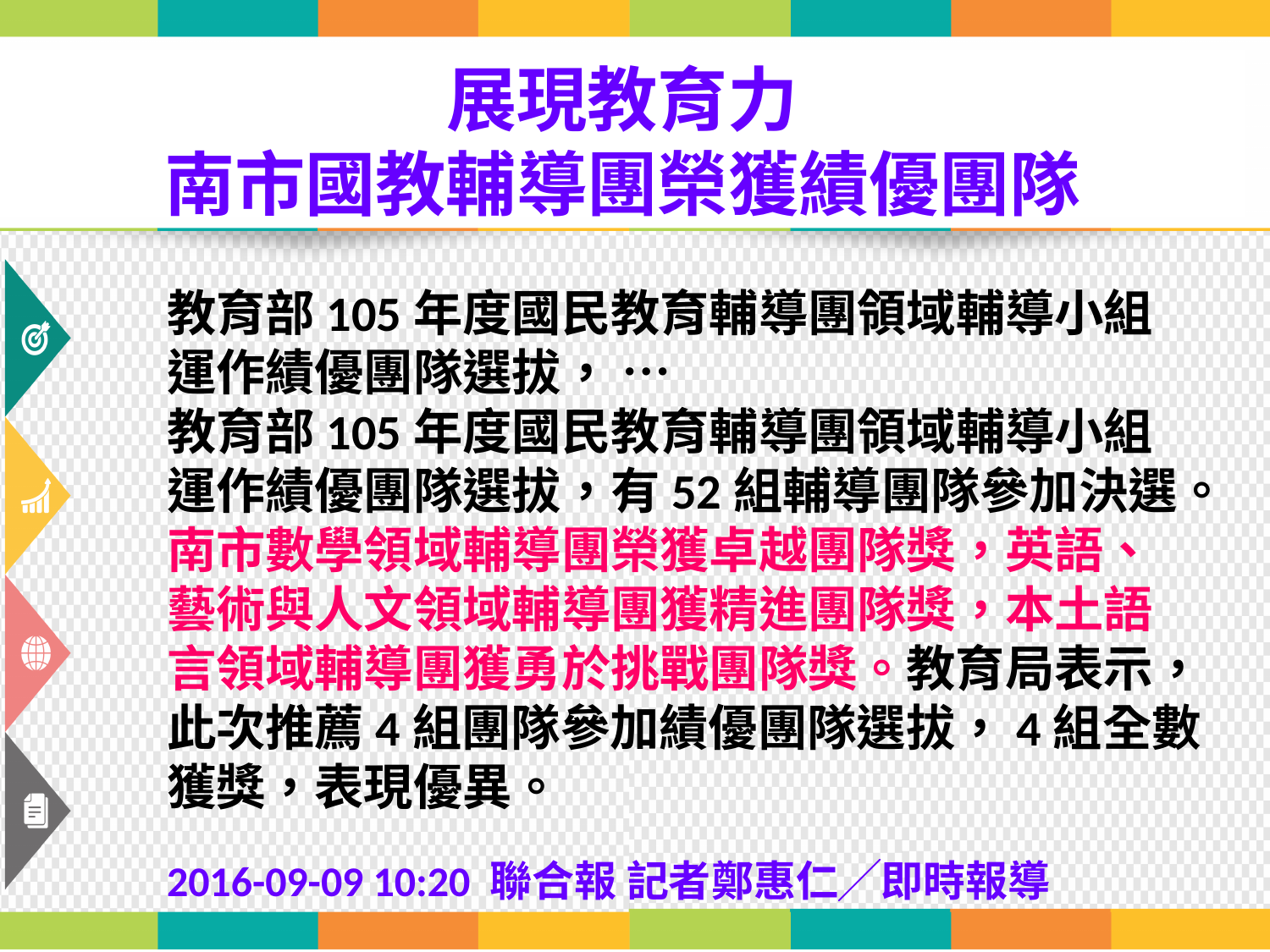

展現教育力
南市國教輔導團榮獲績優團隊
教育部105年度國民教育輔導團領域輔導小組運作績優團隊選拔， …
教育部105年度國民教育輔導團領域輔導小組運作績優團隊選拔，有52組輔導團隊參加決選。南市數學領域輔導團榮獲卓越團隊獎，英語、藝術與人文領域輔導團獲精進團隊獎，本土語言領域輔導團獲勇於挑戰團隊獎。教育局表示，此次推薦4組團隊參加績優團隊選拔，4組全數獲獎，表現優異。
2016-09-09 10:20 聯合報 記者鄭惠仁╱即時報導